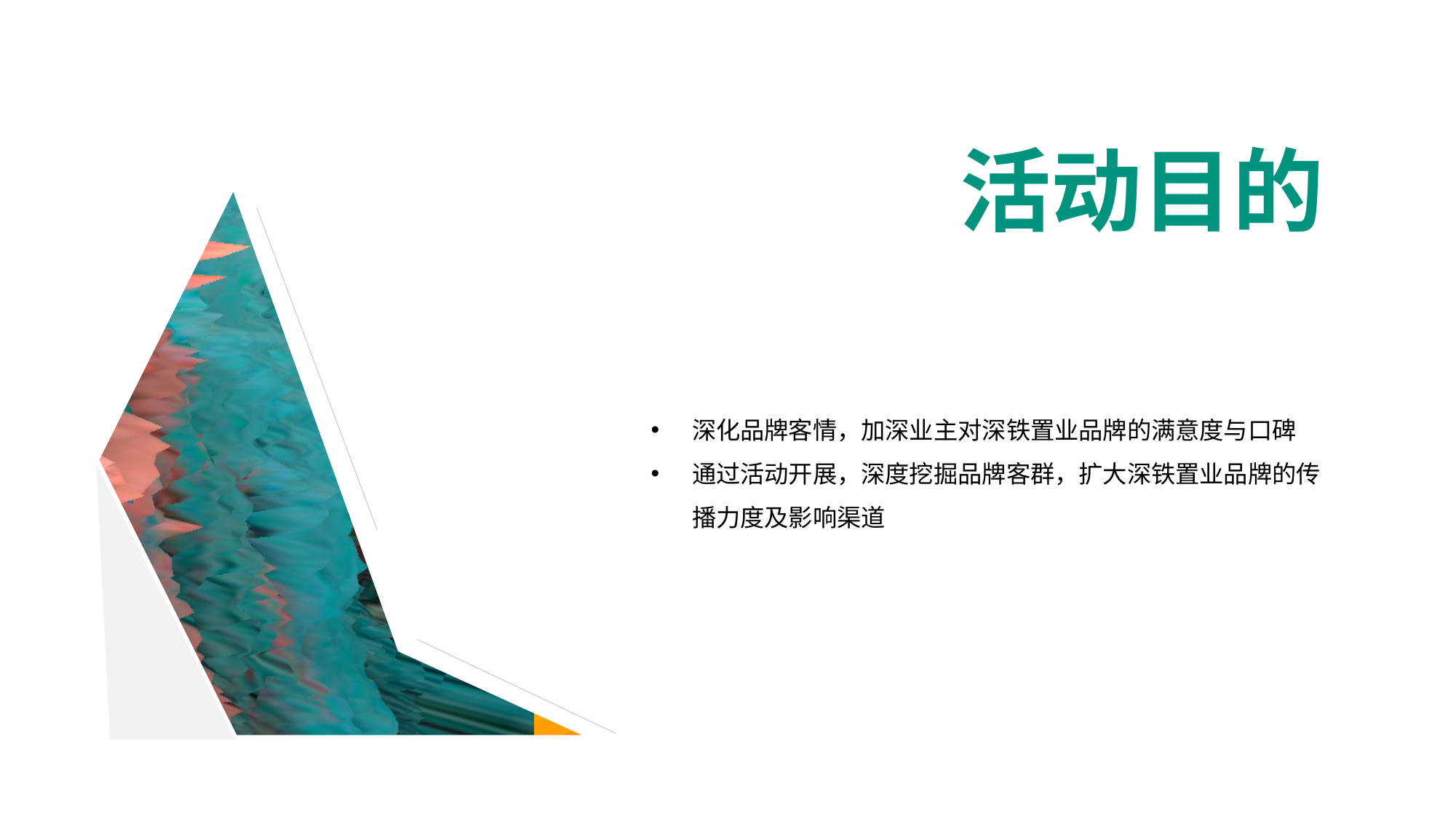

活动目的

深化品牌客情，加深业主对深铁置业品牌的满意度与口碑
通过活动开展，深度挖掘品牌客群，扩大深铁置业品牌的传播力度及影响渠道